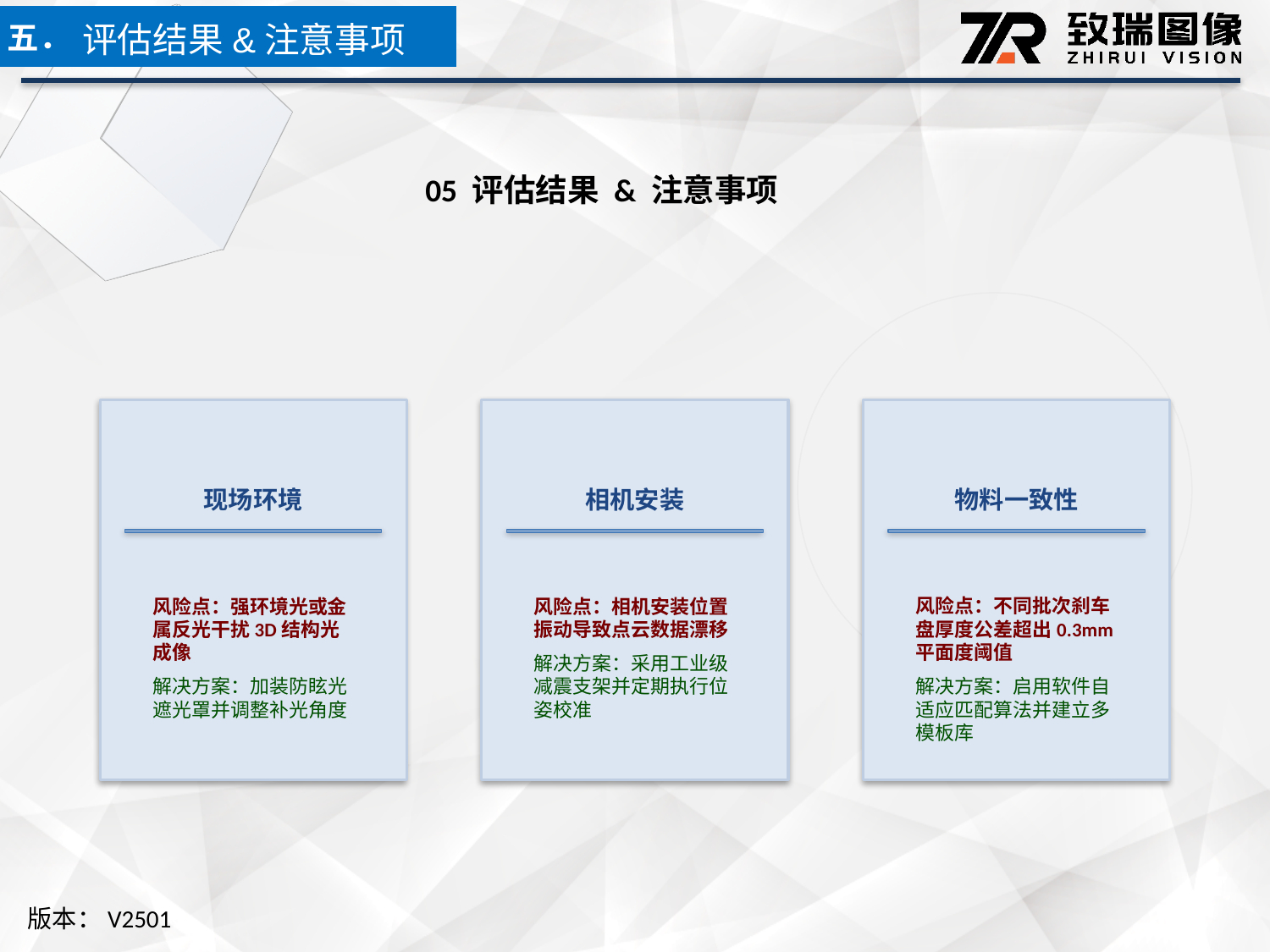

五．
评估结果&注意事项

05 评估结果 & 注意事项

现场环境

相机安装

物料一致性

风险点：强环境光或金属反光干扰3D结构光成像
解决方案：加装防眩光遮光罩并调整补光角度

风险点：相机安装位置振动导致点云数据漂移
解决方案：采用工业级减震支架并定期执行位姿校准

风险点：不同批次刹车盘厚度公差超出0.3mm平面度阈值
解决方案：启用软件自适应匹配算法并建立多模板库